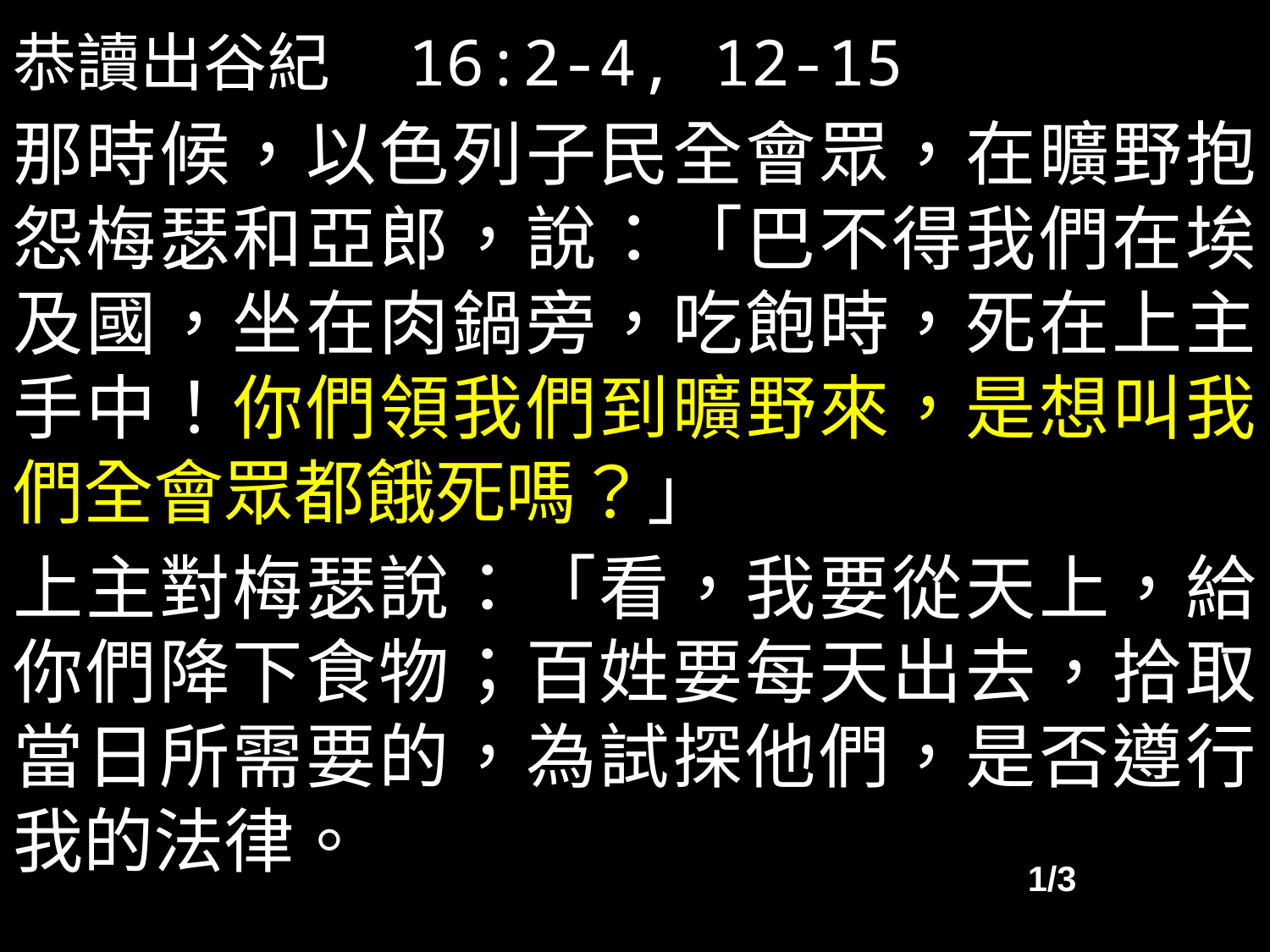

恭讀出谷紀　16:2-4, 12-15
那時候，以色列子民全會眾，在曠野抱怨梅瑟和亞郎，說：「巴不得我們在埃及國，坐在肉鍋旁，吃飽時，死在上主手中！你們領我們到曠野來，是想叫我們全會眾都餓死嗎？」
上主對梅瑟說：「看，我要從天上，給你們降下食物；百姓要每天出去，拾取當日所需要的，為試探他們，是否遵行我的法律。
1/3